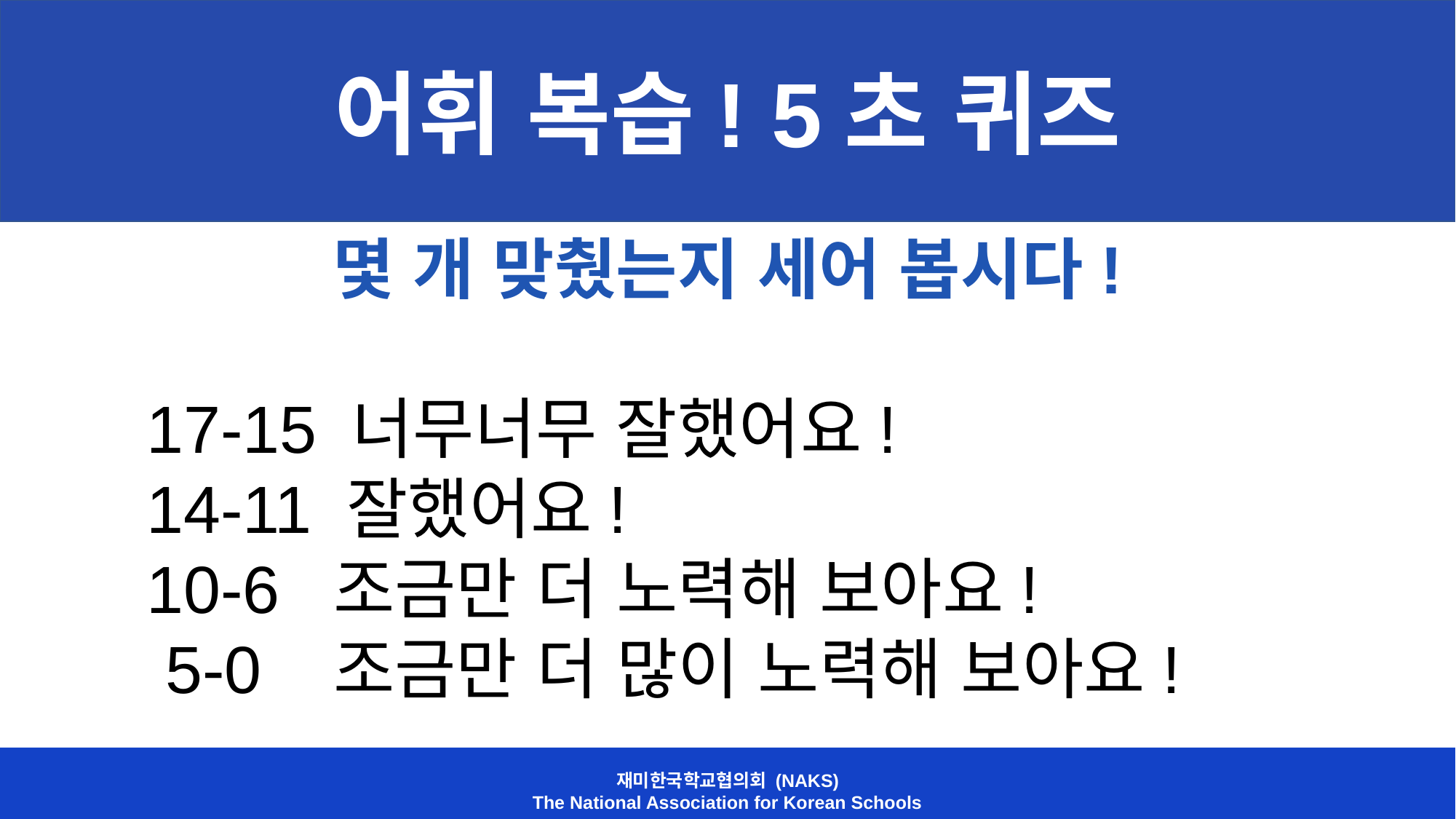

어휘 복습! 5초 퀴즈
몇 개 맞췄는지 세어 봅시다!

17-15 너무너무 잘했어요!
14-11 잘했어요!
10-6  조금만 더 노력해 보아요!
 5-0   조금만 더 많이 노력해 보아요!
재미한국학교협의회 (NAKS)
The National Association for Korean Schools